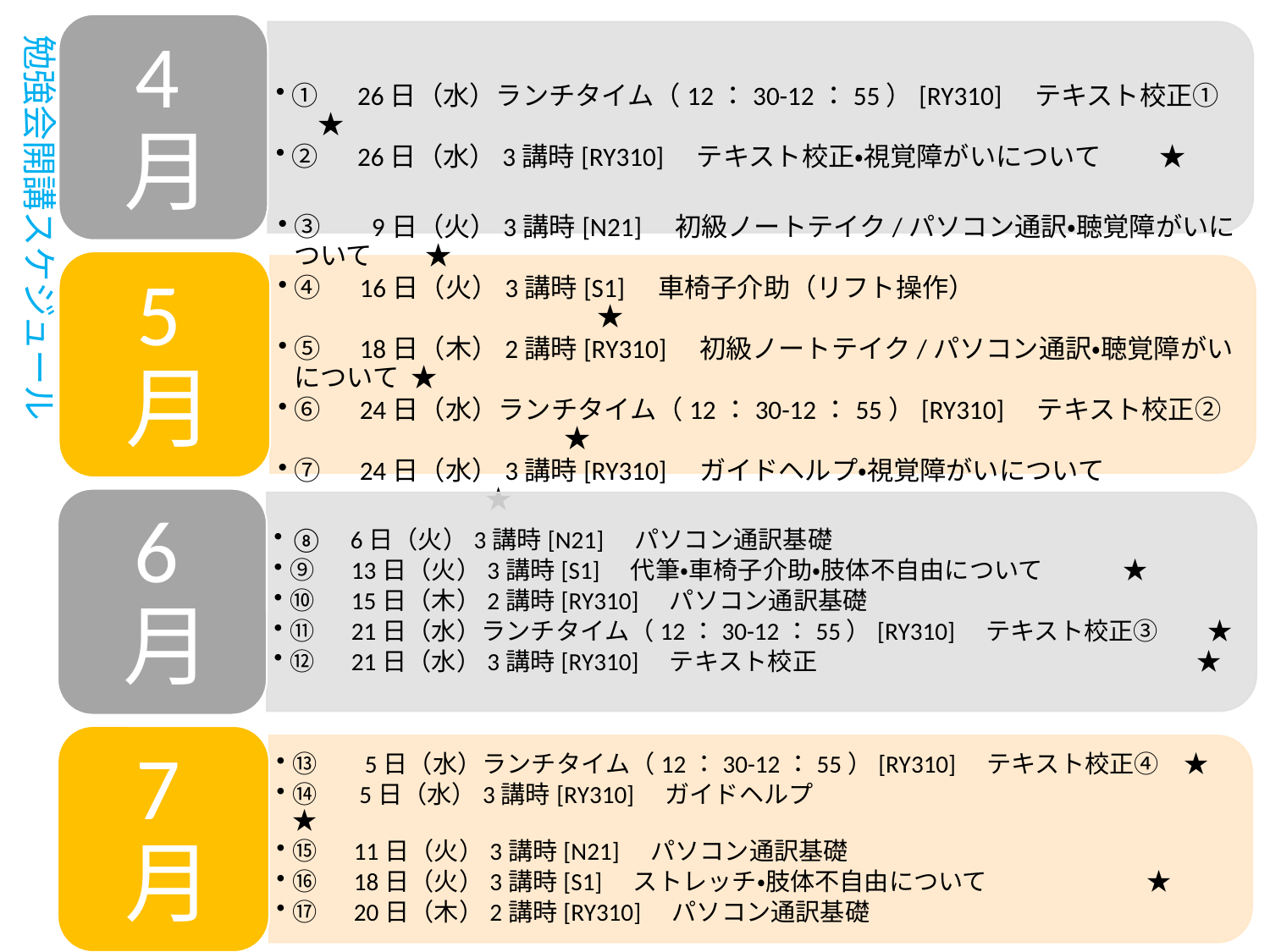

①　26日（水）ランチタイム（12：30-12：55）[RY310]　テキスト校正①　★
②　26日（水）3講時[RY310]　テキスト校正・視覚障がいについて　　 ★
4月
③　  9日（火）3講時[N21]　初級ノートテイク/パソコン通訳・聴覚障がいについて　　★
④　16日（火）3講時[S1]　車椅子介助（リフト操作）　　　　　　　　　　　　　　　　　　　  　★
⑤　18日（木）2講時[RY310]　初級ノートテイク/パソコン通訳・聴覚障がいについて  ★
⑥　24日（水）ランチタイム（12：30-12：55）[RY310]　テキスト校正②　　 　　　　　　　　★
⑦　24日（水）3講時[RY310]　ガイドヘルプ・視覚障がいについて　 　　　　　　　　　　 ★
5月
勉強会開講スケジュール
⑧     6日（火）3講時[N21]　パソコン通訳基礎
⑨　13日（火）3講時[S1]　代筆・車椅子介助・肢体不自由について　　　 ★
⑩　15日（木）2講時[RY310]　パソコン通訳基礎
⑪　21日（水）ランチタイム（12：30-12：55）[RY310]　テキスト校正③         ★
⑫　21日（水）3講時[RY310]　テキスト校正　　　　　　　　　　                        ★
6月
⑬　  5日（水）ランチタイム（12：30-12：55）[RY310]　テキスト校正④　★
⑭　 5日（水）3講時[RY310]　ガイドヘルプ　　　　　　　　　　　 　　　　　 ★
⑮　11日（火）3講時[N21]　パソコン通訳基礎
⑯　18日（火）3講時[S1]　ストレッチ・肢体不自由について　　　　　　  ★
⑰　20日（木）2講時[RY310]　パソコン通訳基礎
7月